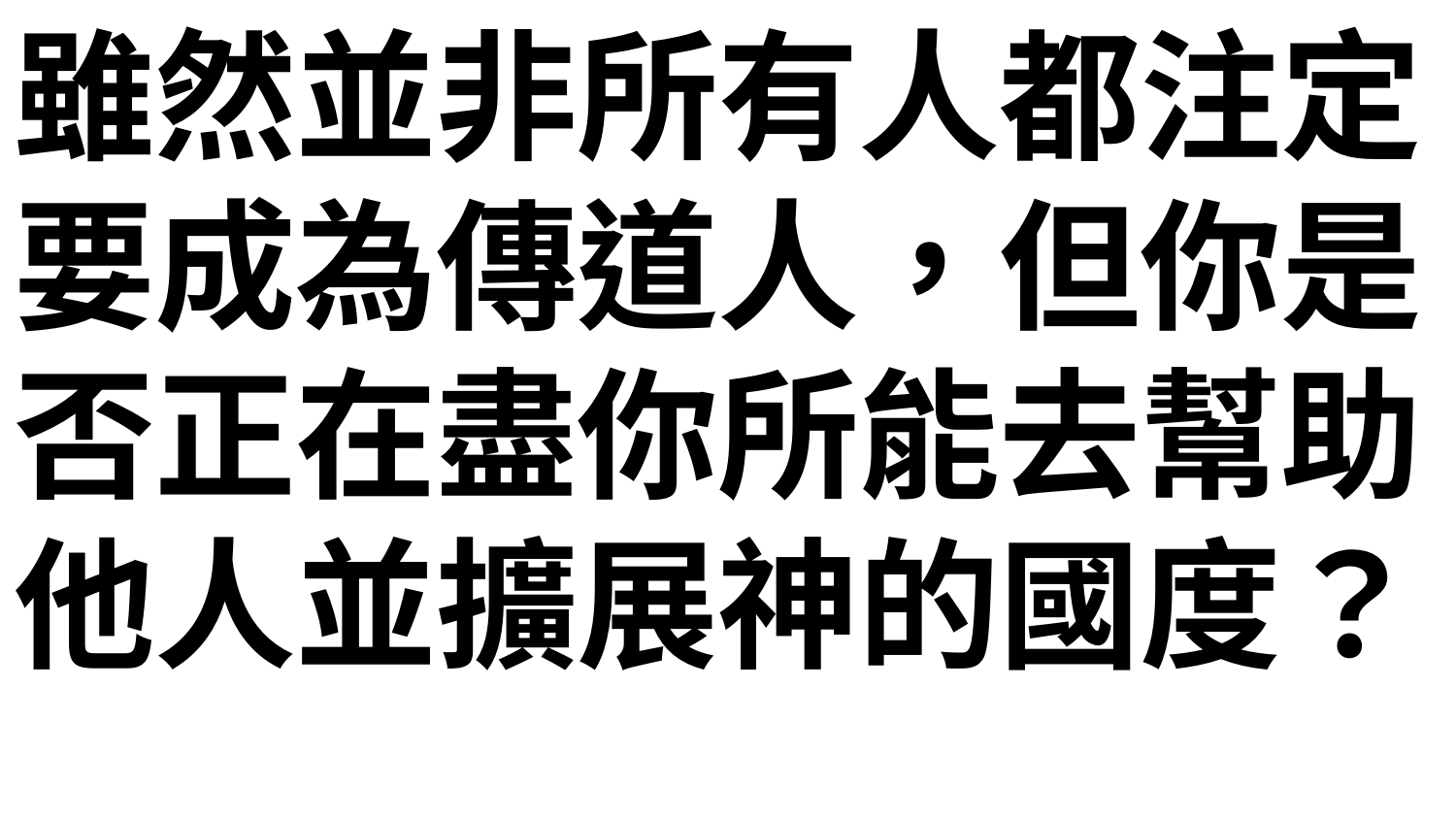

雖然並非所有人都注定要成為傳道人，但你是否正在盡你所能去幫助他人並擴展神的國度？